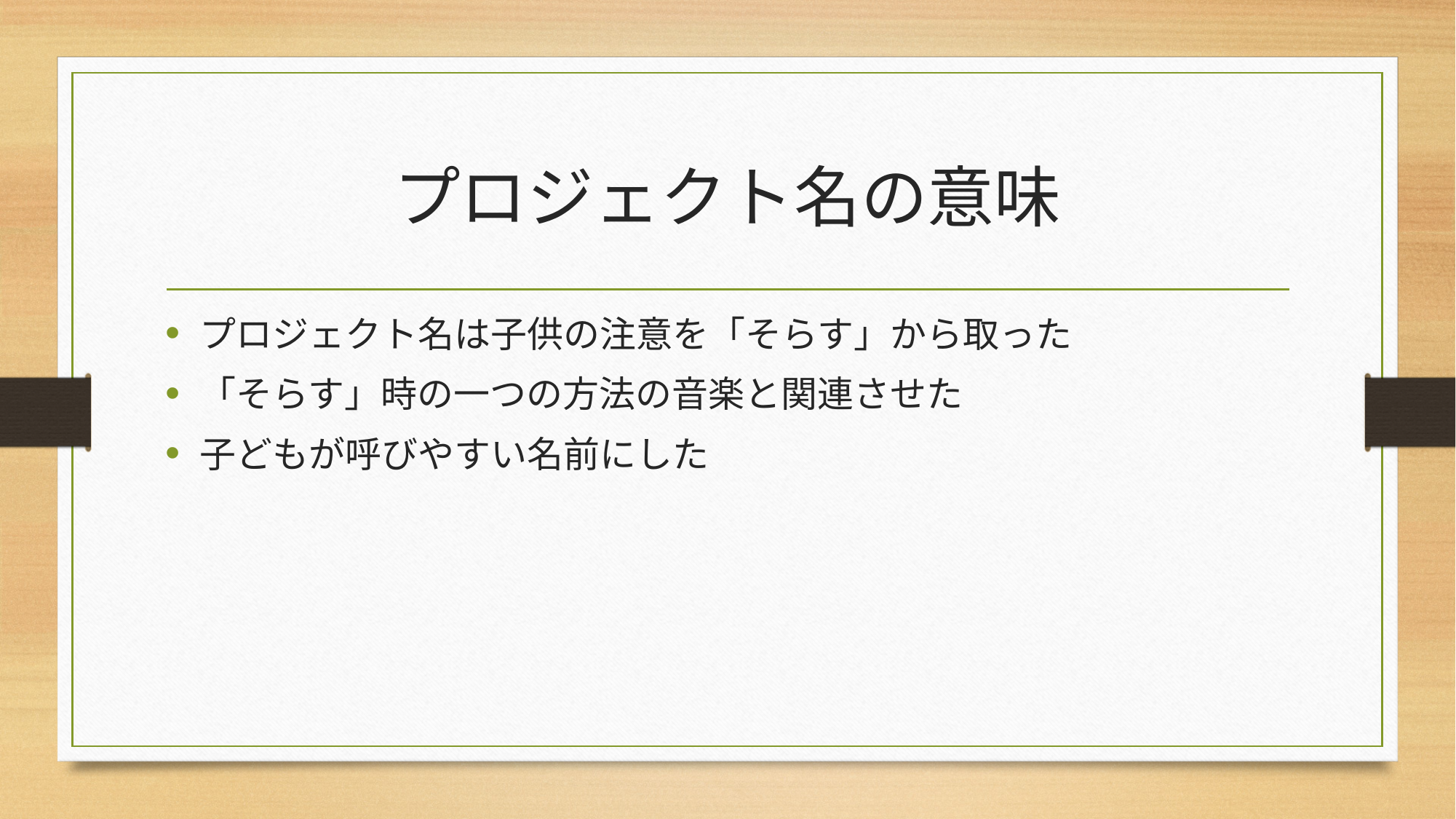

# プロジェクト名の意味
プロジェクト名は子供の注意を「そらす」から取った
「そらす」時の一つの方法の音楽と関連させた
子どもが呼びやすい名前にした